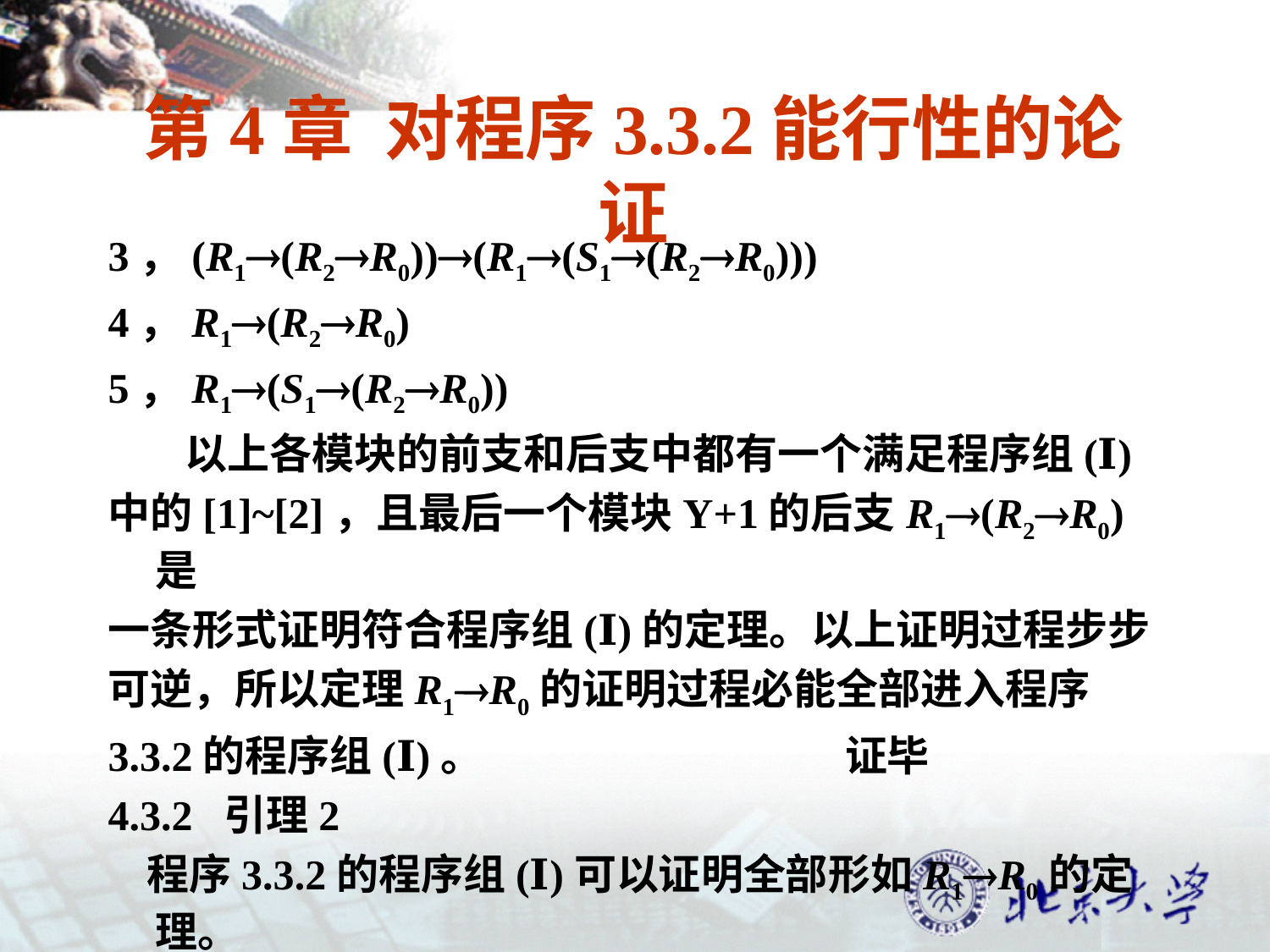

# 第4章  对程序3.3.2能行性的论证
3，(R1→(R2→R0))→(R1→(S1→(R2→R0)))
4，R1→(R2→R0)
5，R1→(S1→(R2→R0))
       以上各模块的前支和后支中都有一个满足程序组(Ⅰ)
中的[1]~[2]，且最后一个模块Y+1的后支R1→(R2→R0)是
一条形式证明符合程序组(Ⅰ)的定理。以上证明过程步步
可逆，所以定理R1→R0的证明过程必能全部进入程序
3.3.2的程序组(Ⅰ)。                                      证毕
4.3.2  引理2
   程序3.3.2的程序组(Ⅰ)可以证明全部形如R1→R0的定理。